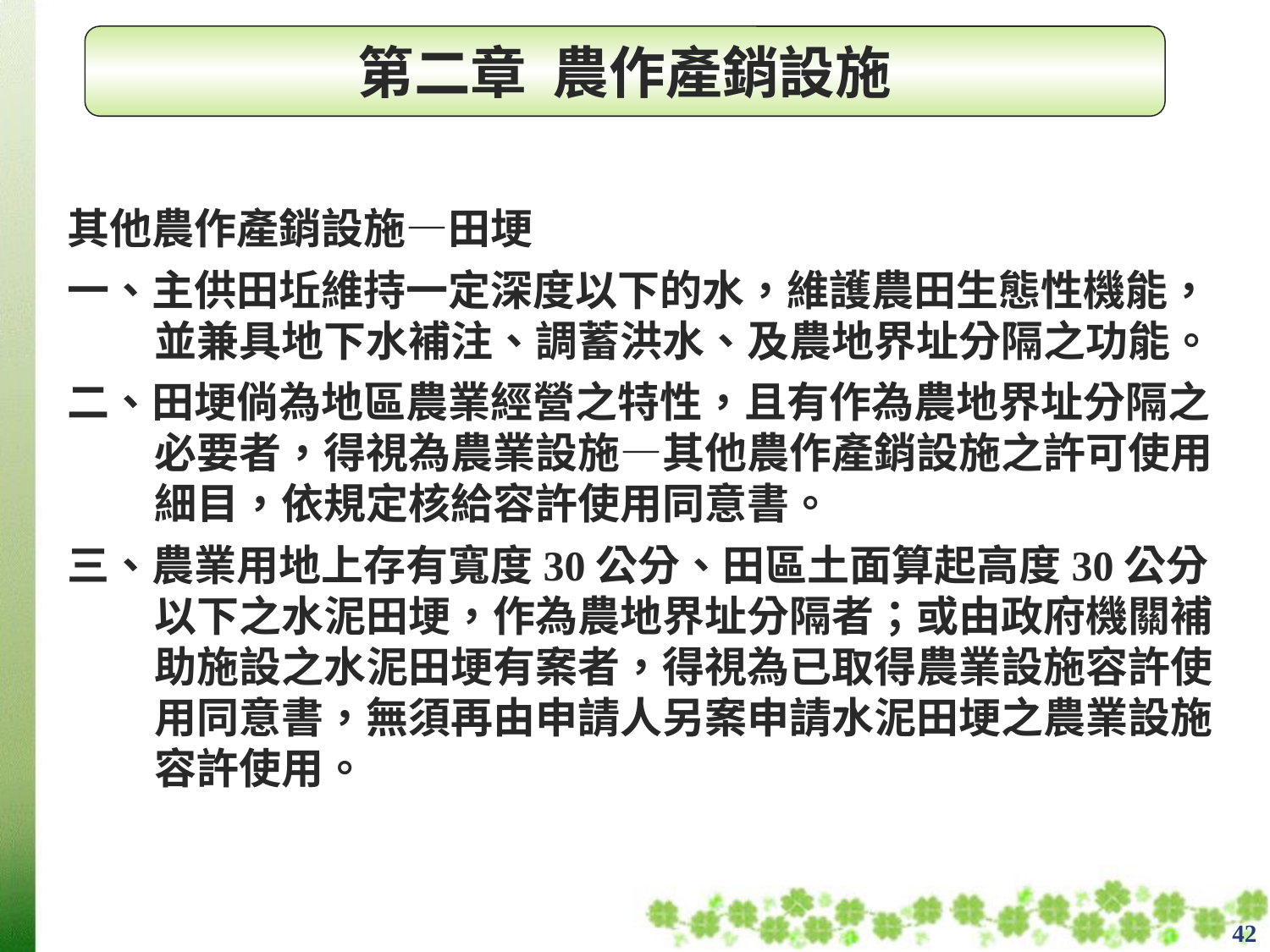

第二章  農作產銷設施
其他農作產銷設施—田埂
一、主供田坵維持一定深度以下的水，維護農田生態性機能，並兼具地下水補注、調蓄洪水、及農地界址分隔之功能。
二、田埂倘為地區農業經營之特性，且有作為農地界址分隔之必要者，得視為農業設施—其他農作產銷設施之許可使用細目，依規定核給容許使用同意書。
三、農業用地上存有寬度30公分、田區土面算起高度30公分以下之水泥田埂，作為農地界址分隔者；或由政府機關補助施設之水泥田埂有案者，得視為已取得農業設施容許使用同意書，無須再由申請人另案申請水泥田埂之農業設施容許使用。
42